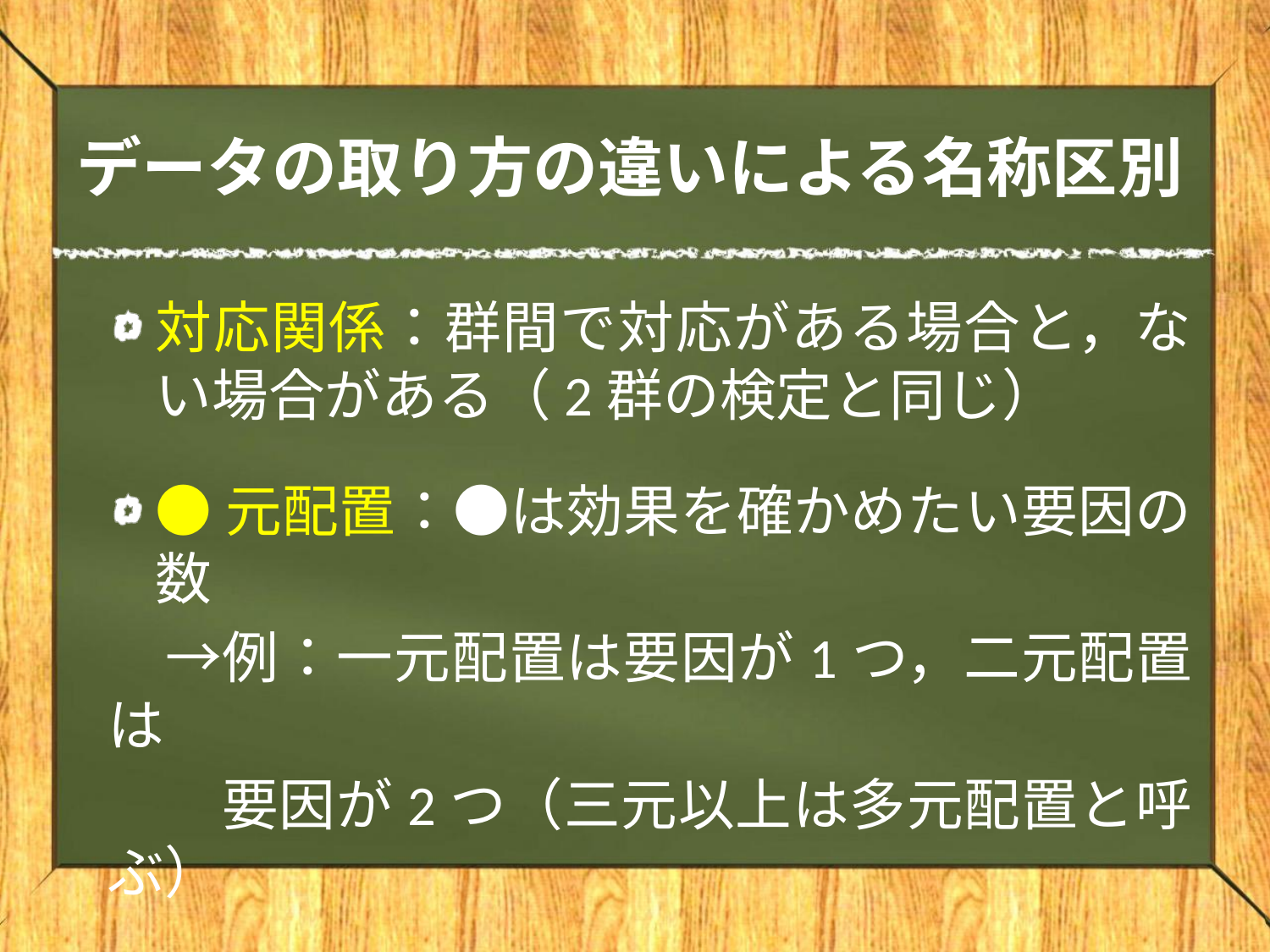

# データの取り方の違いによる名称区別
対応関係：群間で対応がある場合と，ない場合がある（2群の検定と同じ）

●元配置：●は効果を確かめたい要因の数
　→例：一元配置は要因が1つ，二元配置は
　　要因が2つ（三元以上は多元配置と呼ぶ）